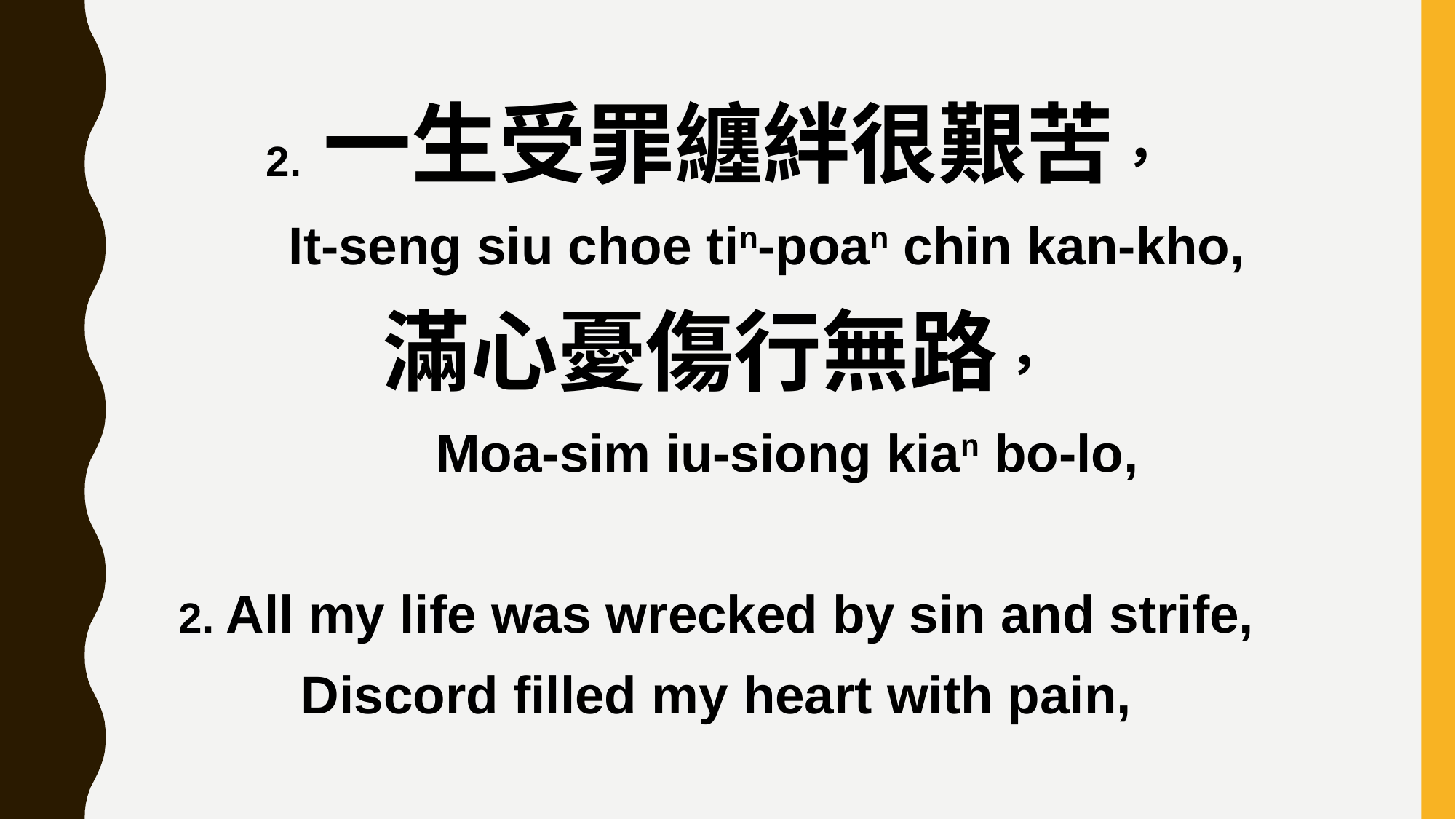

2. 一生受罪纏絆很艱苦，
        It-seng siu choe tin-poan chin kan-kho,
滿心憂傷行無路，
                  Moa-sim iu-siong kian bo-lo,

2. All my life was wrecked by sin and strife,
Discord filled my heart with pain,